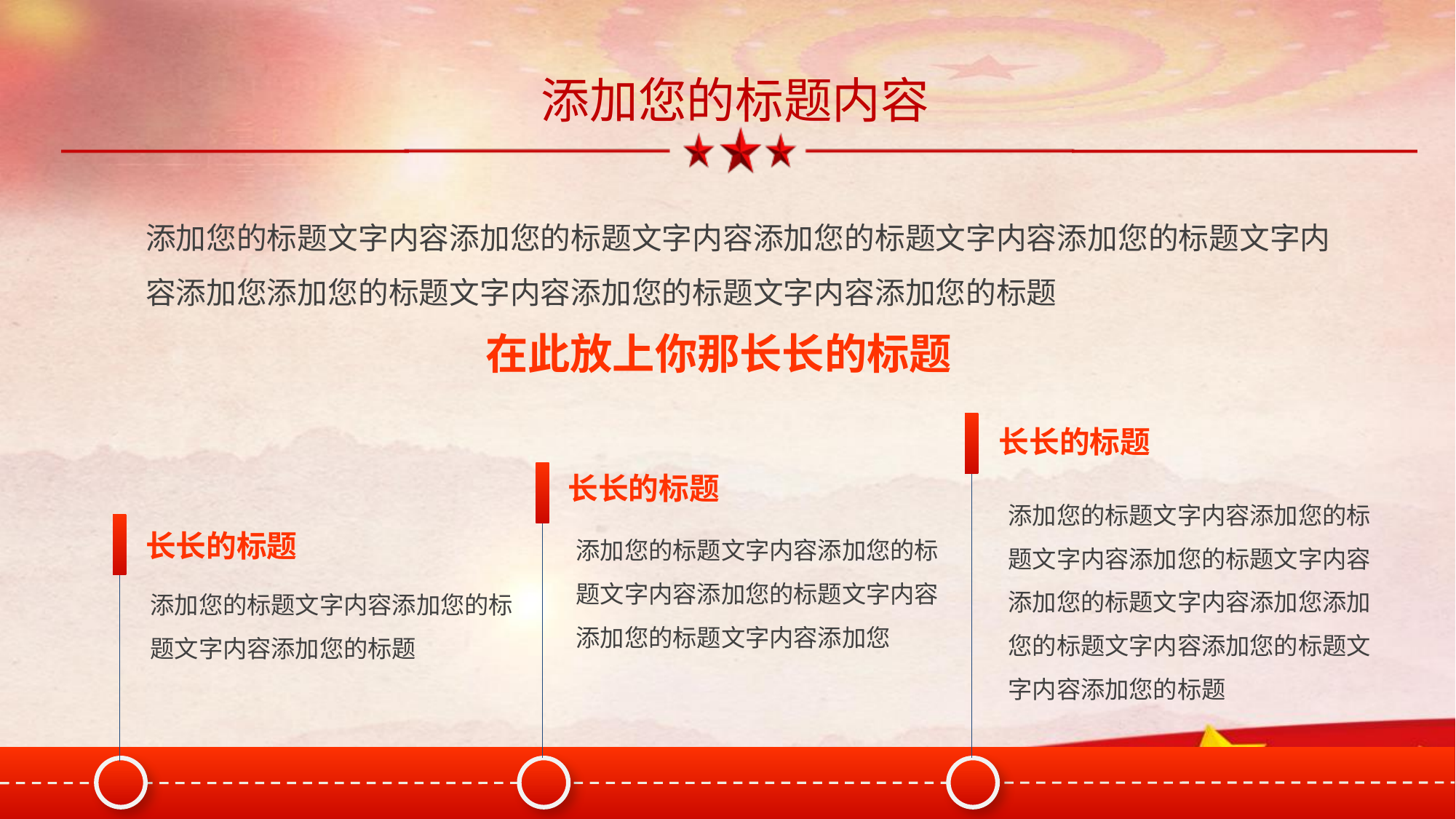

添加您的标题文字内容添加您的标题文字内容添加您的标题文字内容添加您的标题文字内容添加您添加您的标题文字内容添加您的标题文字内容添加您的标题
在此放上你那长长的标题

长长的标题

长长的标题
添加您的标题文字内容添加您的标题文字内容添加您的标题文字内容添加您的标题文字内容添加您添加您的标题文字内容添加您的标题文字内容添加您的标题

添加您的标题文字内容添加您的标题文字内容添加您的标题文字内容添加您的标题文字内容添加您
长长的标题
添加您的标题文字内容添加您的标题文字内容添加您的标题